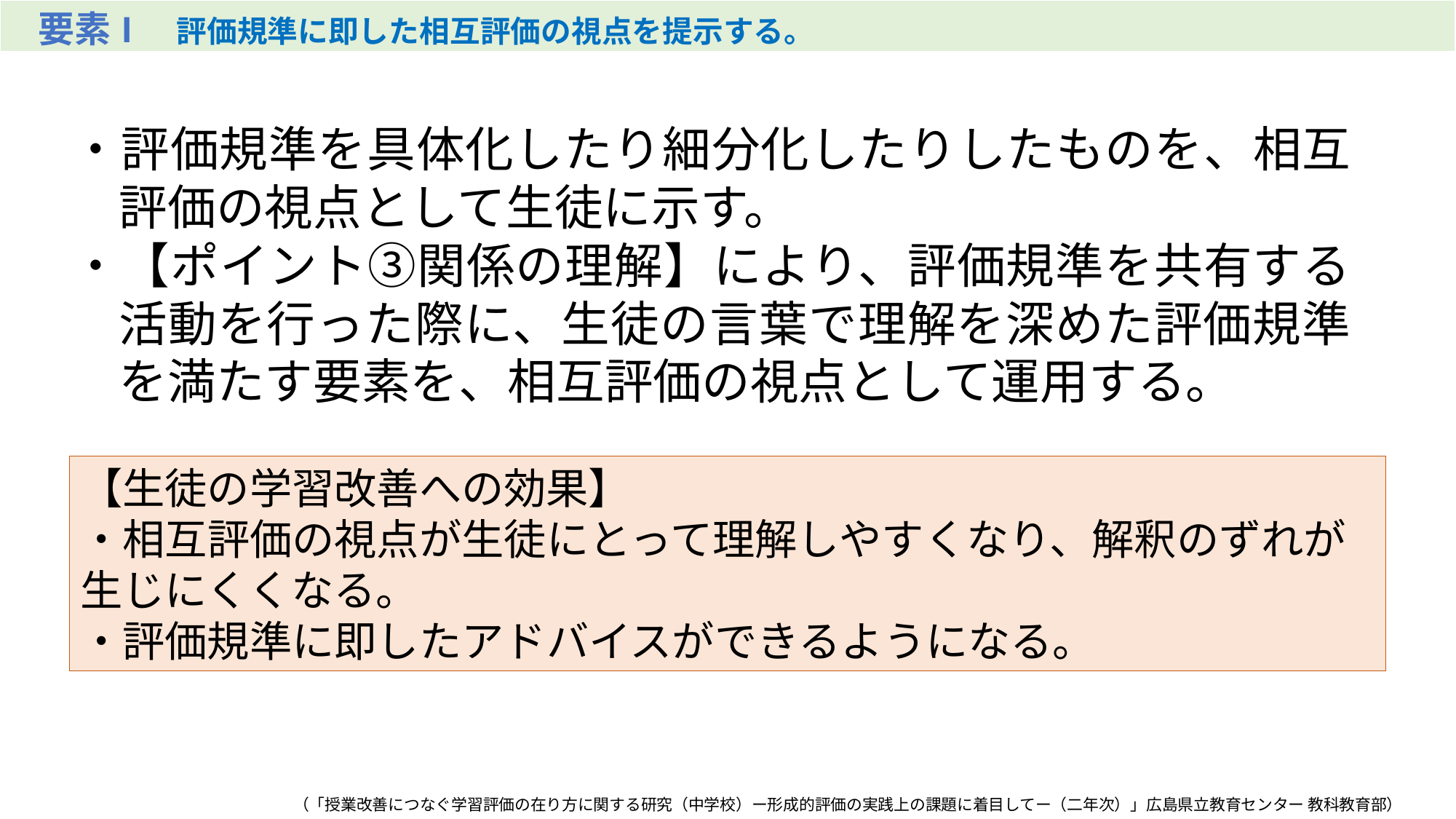

| 要素I　評価規準に即した相互評価の視点を提示する。 |
| --- |
・評価規準を具体化したり細分化したりしたものを、相互評価の視点として生徒に示す。
・【ポイント③関係の理解】により、評価規準を共有する活動を行った際に、生徒の言葉で理解を深めた評価規準を満たす要素を、相互評価の視点として運用する。
【生徒の学習改善への効果】
・相互評価の視点が生徒にとって理解しやすくなり、解釈のずれが生じにくくなる。
・評価規準に即したアドバイスができるようになる。
（「授業改善につなぐ学習評価の在り方に関する研究（中学校）ー形成的評価の実践上の課題に着目してー（二年次）」広島県立教育センター 教科教育部）